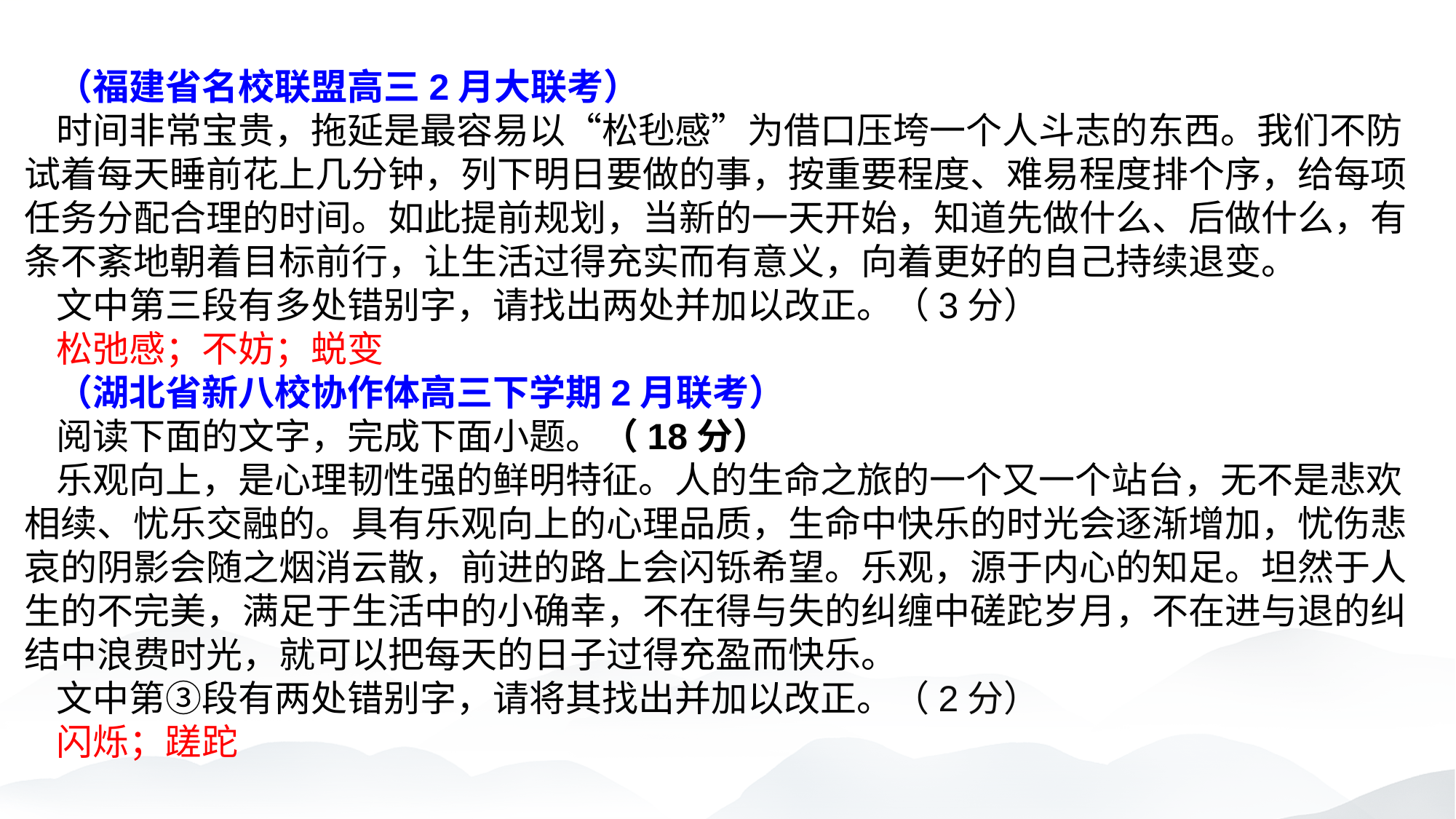

（福建省名校联盟高三2月大联考）
时间非常宝贵，拖延是最容易以“松毜感”为借口压垮一个人斗志的东西。我们不防试着每天睡前花上几分钟，列下明日要做的事，按重要程度、难易程度排个序，给每项任务分配合理的时间。如此提前规划，当新的一天开始，知道先做什么、后做什么，有条不紊地朝着目标前行，让生活过得充实而有意义，向着更好的自己持续退变。
文中第三段有多处错别字，请找出两处并加以改正。（3分）
松弛感；不妨；蜕变
（湖北省新八校协作体高三下学期2月联考）
阅读下面的文字，完成下面小题。（18分）
乐观向上，是心理韧性强的鲜明特征。人的生命之旅的一个又一个站台，无不是悲欢相续、忧乐交融的。具有乐观向上的心理品质，生命中快乐的时光会逐渐增加，忧伤悲哀的阴影会随之烟消云散，前进的路上会闪铄希望。乐观，源于内心的知足。坦然于人生的不完美，满足于生活中的小确幸，不在得与失的纠缠中磋跎岁月，不在进与退的纠结中浪费时光，就可以把每天的日子过得充盈而快乐。
文中第③段有两处错别字，请将其找出并加以改正。（2分）
闪烁；蹉跎